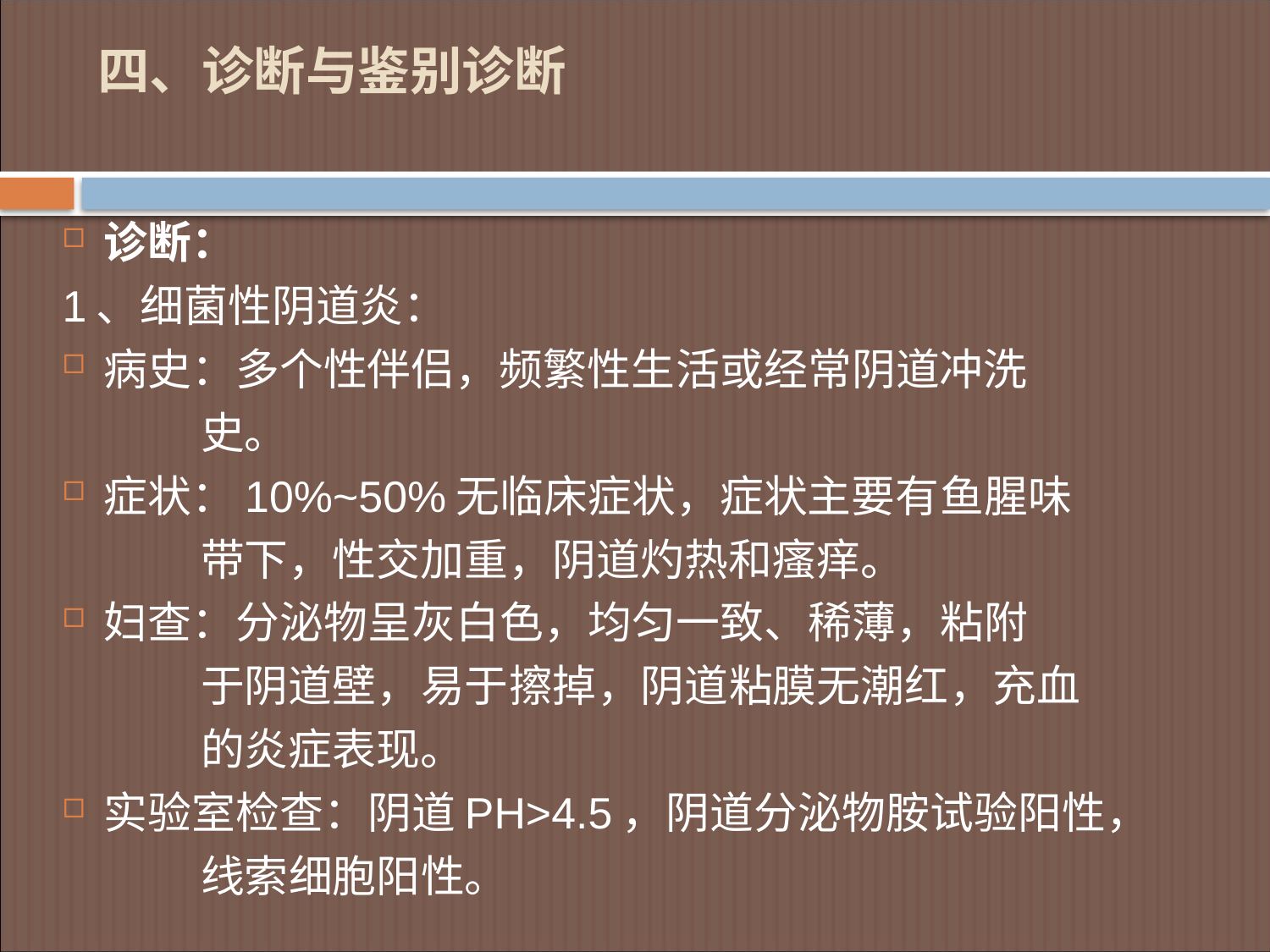

# 四、诊断与鉴别诊断
诊断：
1、细菌性阴道炎：
病史：多个性伴侣，频繁性生活或经常阴道冲洗
             史。
症状：10%~50%无临床症状，症状主要有鱼腥味
             带下，性交加重，阴道灼热和瘙痒。
妇查：分泌物呈灰白色，均匀一致、稀薄，粘附
             于阴道壁，易于擦掉，阴道粘膜无潮红，充血
             的炎症表现。
实验室检查：阴道PH>4.5，阴道分泌物胺试验阳性，
             线索细胞阳性。